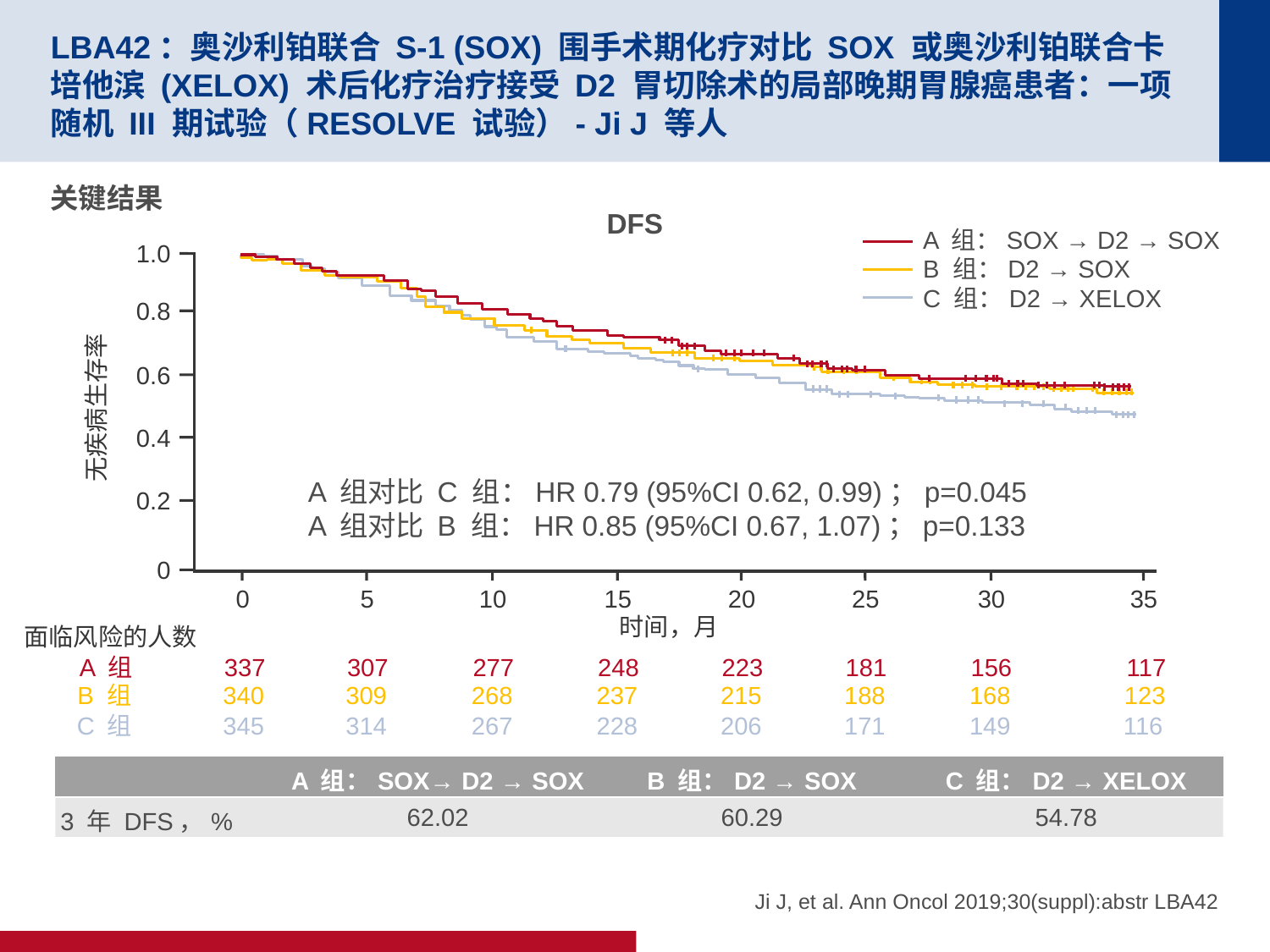

# LBA42：奥沙利铂联合 S-1 (SOX) 围手术期化疗对比 SOX 或奥沙利铂联合卡培他滨 (XELOX) 术后化疗治疗接受 D2 胃切除术的局部晚期胃腺癌患者：一项随机 III 期试验（RESOLVE 试验）- Ji J 等人
关键结果
DFS
A 组：SOX → D2 → SOX
B 组：D2 → SOX
C 组：D2 → XELOX
1.0

0.8

0.6

无疾病生存率
0.4

A 组对比 C 组：HR 0.79 (95%CI 0.62, 0.99)；p=0.045
A 组对比 B 组：HR 0.85 (95%CI 0.67, 1.07)；p=0.133
0.2

0

0
5
10
15
20
25
30
35
时间，月
面临风险的人数

A 组
337
307
277
248
223
181
156
117

B 组
340
309
268
237
215
188
168
123

C 组
345
314
267
228
206
171
149
116
|  | A 组：SOX→ D2 → SOX | B 组：D2 → SOX | C 组：D2 → XELOX |
| --- | --- | --- | --- |
| 3 年 DFS，% | 62.02 | 60.29 | 54.78 |
Ji J, et al. Ann Oncol 2019;30(suppl):abstr LBA42